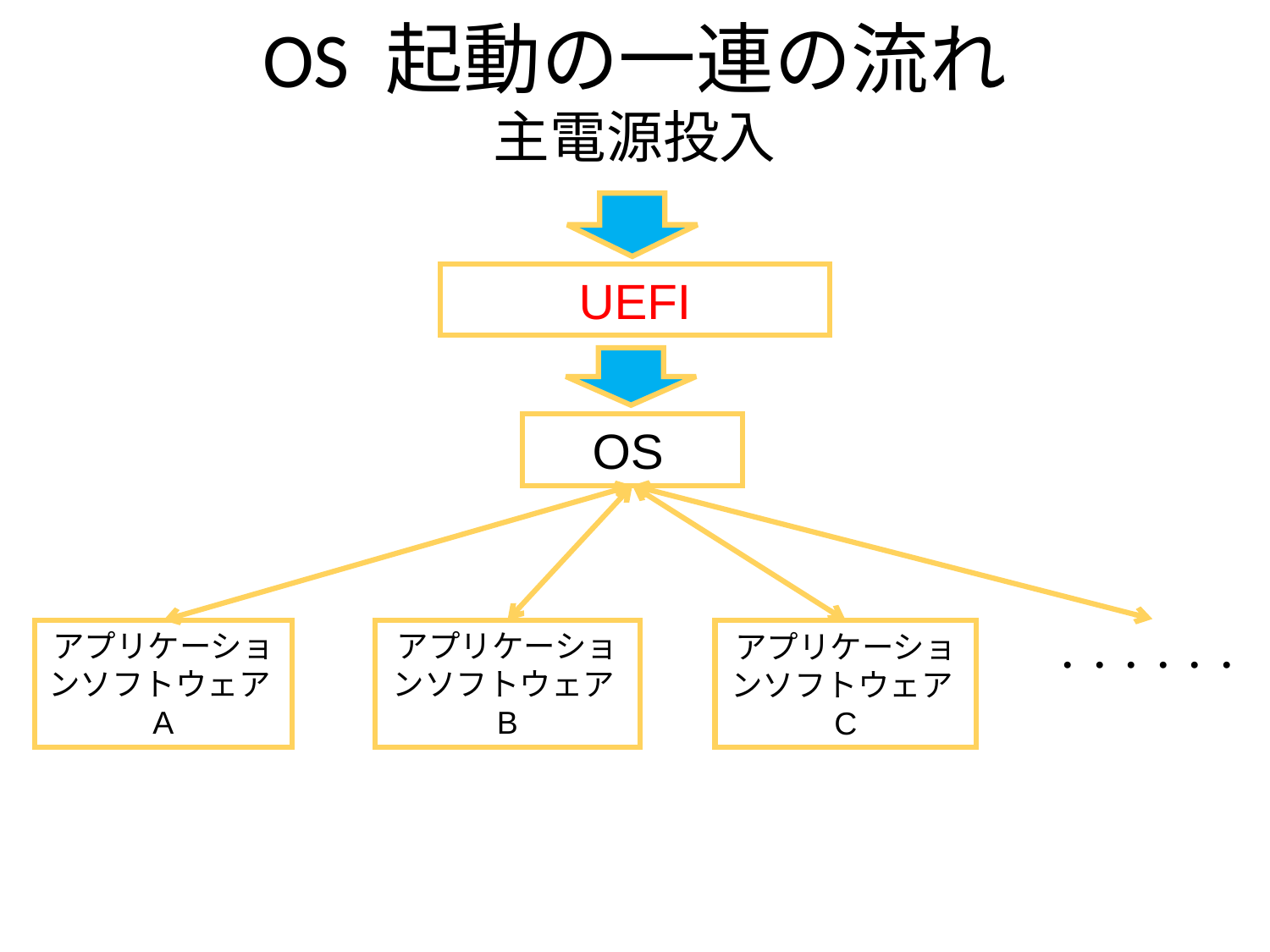

# OS 起動の一連の流れ
主電源投入

UEFI

OS
アプリケーションソフトウェアA
アプリケーションソフトウェアB
アプリケーションソフトウェアC
・・・・・・